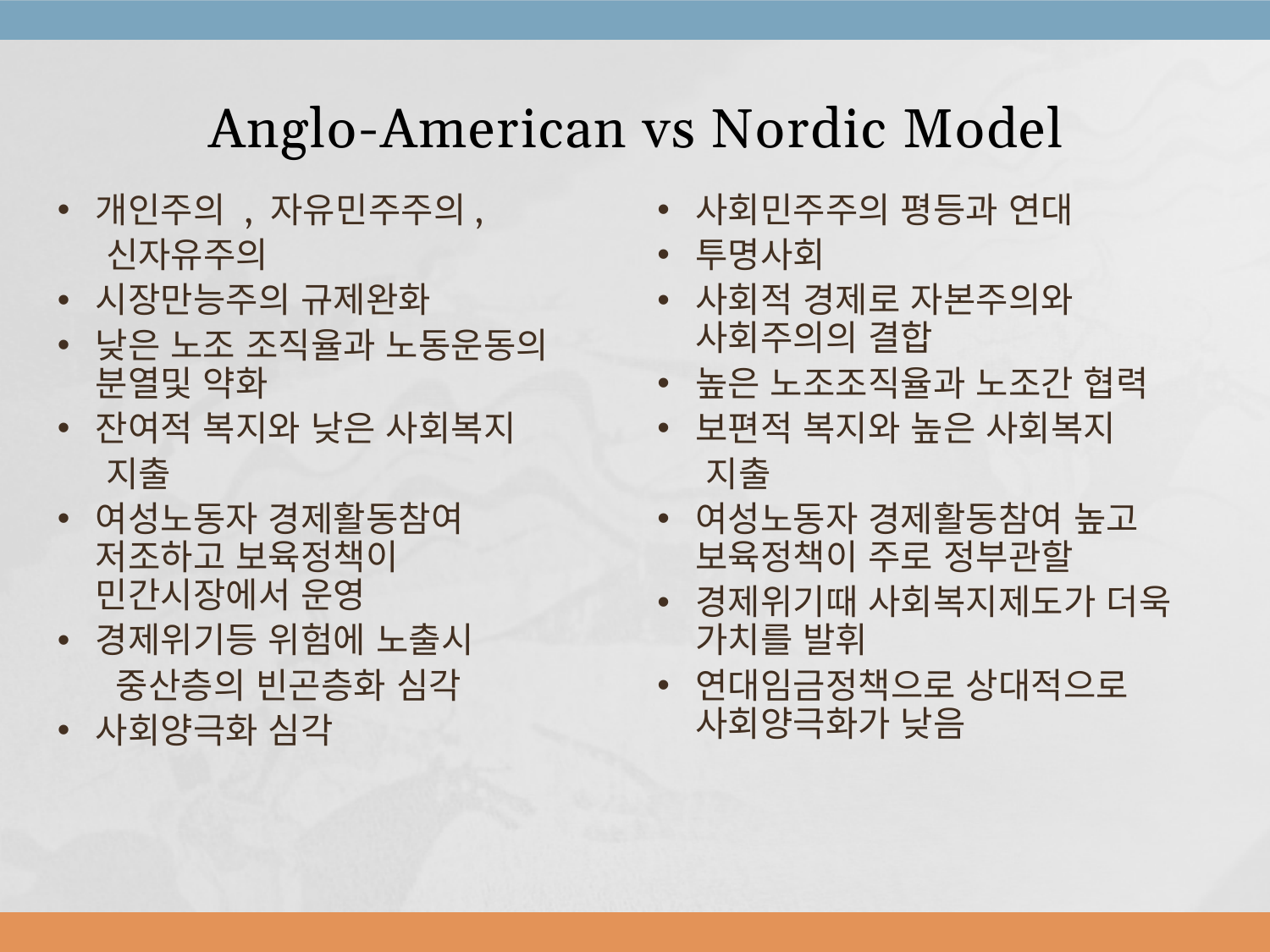

Anglo-American vs Nordic Model
개인주의 , 자유민주주의,
    신자유주의
시장만능주의 규제완화
낮은 노조 조직율과 노동운동의 분열및 약화
잔여적 복지와 낮은 사회복지
    지출
여성노동자 경제활동참여 저조하고 보육정책이 민간시장에서 운영
경제위기등 위험에 노출시
     중산층의 빈곤층화 심각
사회양극화 심각
사회민주주의 평등과 연대
투명사회
사회적 경제로 자본주의와 사회주의의 결합
높은 노조조직율과 노조간 협력
보편적 복지와 높은 사회복지
    지출
여성노동자 경제활동참여 높고 보육정책이 주로 정부관할
경제위기때 사회복지제도가 더욱 가치를 발휘
연대임금정책으로 상대적으로 사회양극화가 낮음